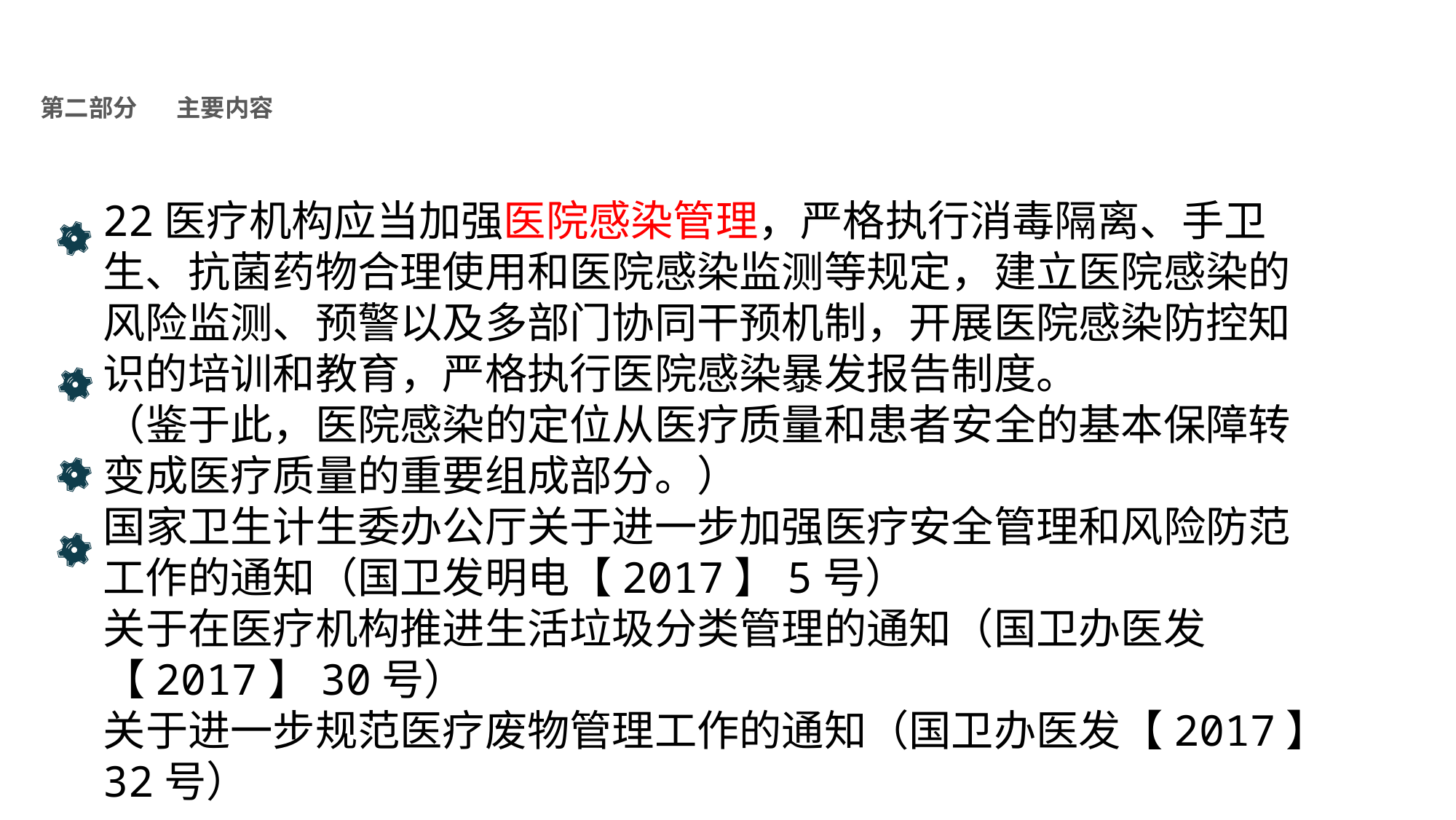

医疗质量管理办法
NHFPC
第二部分
主要内容

22医疗机构应当加强医院感染管理，严格执行消毒隔离、手卫生、抗菌药物合理使用和医院感染监测等规定，建立医院感染的风险监测、预警以及多部门协同干预机制，开展医院感染防控知识的培训和教育，严格执行医院感染暴发报告制度。
（鉴于此，医院感染的定位从医疗质量和患者安全的基本保障转变成医疗质量的重要组成部分。）
国家卫生计生委办公厅关于进一步加强医疗安全管理和风险防范工作的通知（国卫发明电【2017】5号）
关于在医疗机构推进生活垃圾分类管理的通知（国卫办医发【2017】30号）
关于进一步规范医疗废物管理工作的通知（国卫办医发【2017】32号）